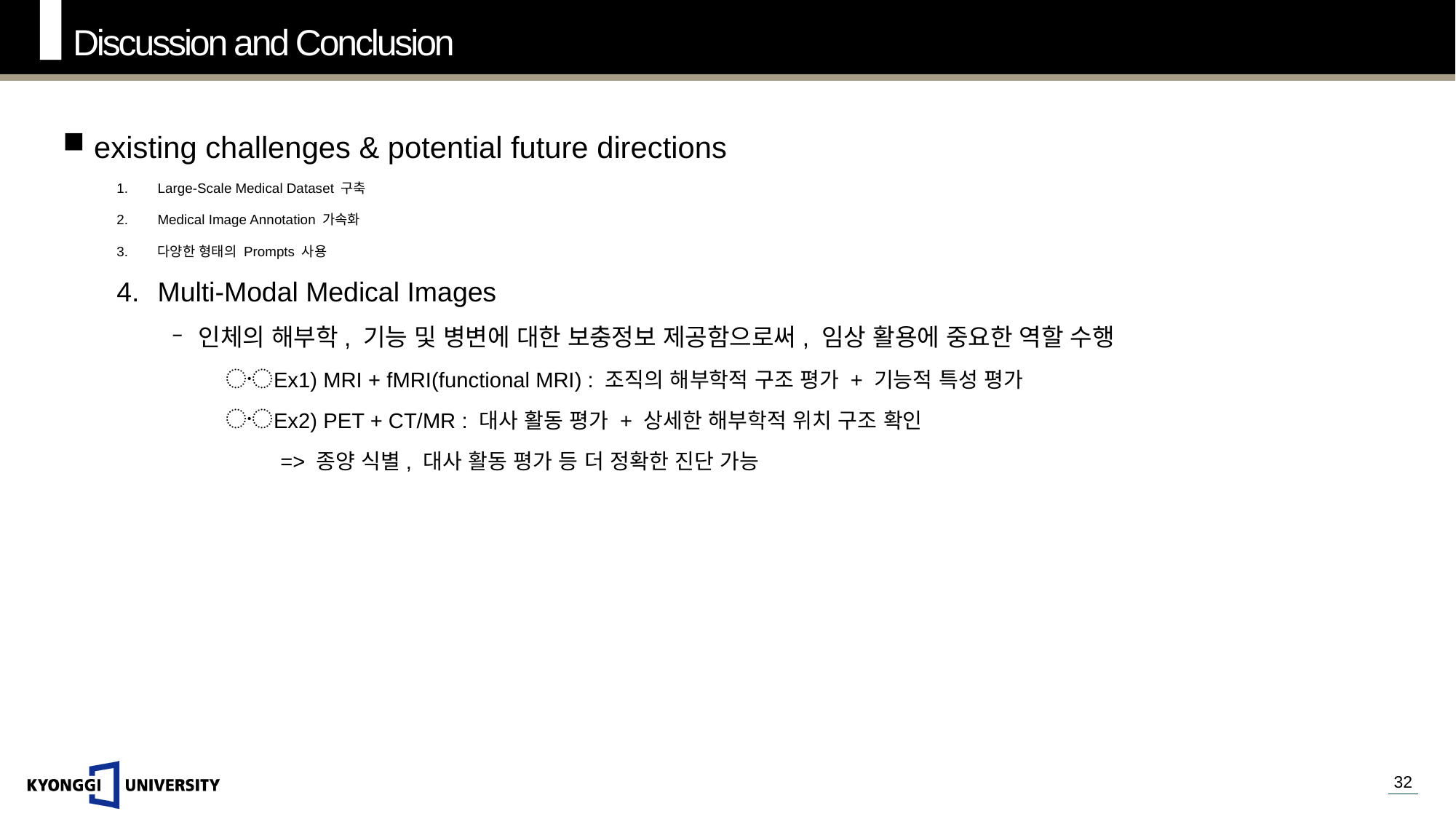

Discussion and Conclusion
existing challenges & potential future directions
Large-Scale Medical Dataset 구축
Medical Image Annotation 가속화
다양한 형태의 Prompts 사용
Multi-Modal Medical Images
인체의 해부학, 기능 및 병변에 대한 보충정보 제공함으로써, 임상 활용에 중요한 역할 수행
Ex1) MRI + fMRI(functional MRI) : 조직의 해부학적 구조 평가 + 기능적 특성 평가
Ex2) PET + CT/MR : 대사 활동 평가 + 상세한 해부학적 위치 구조 확인
=> 종양 식별, 대사 활동 평가 등 더 정확한 진단 가능